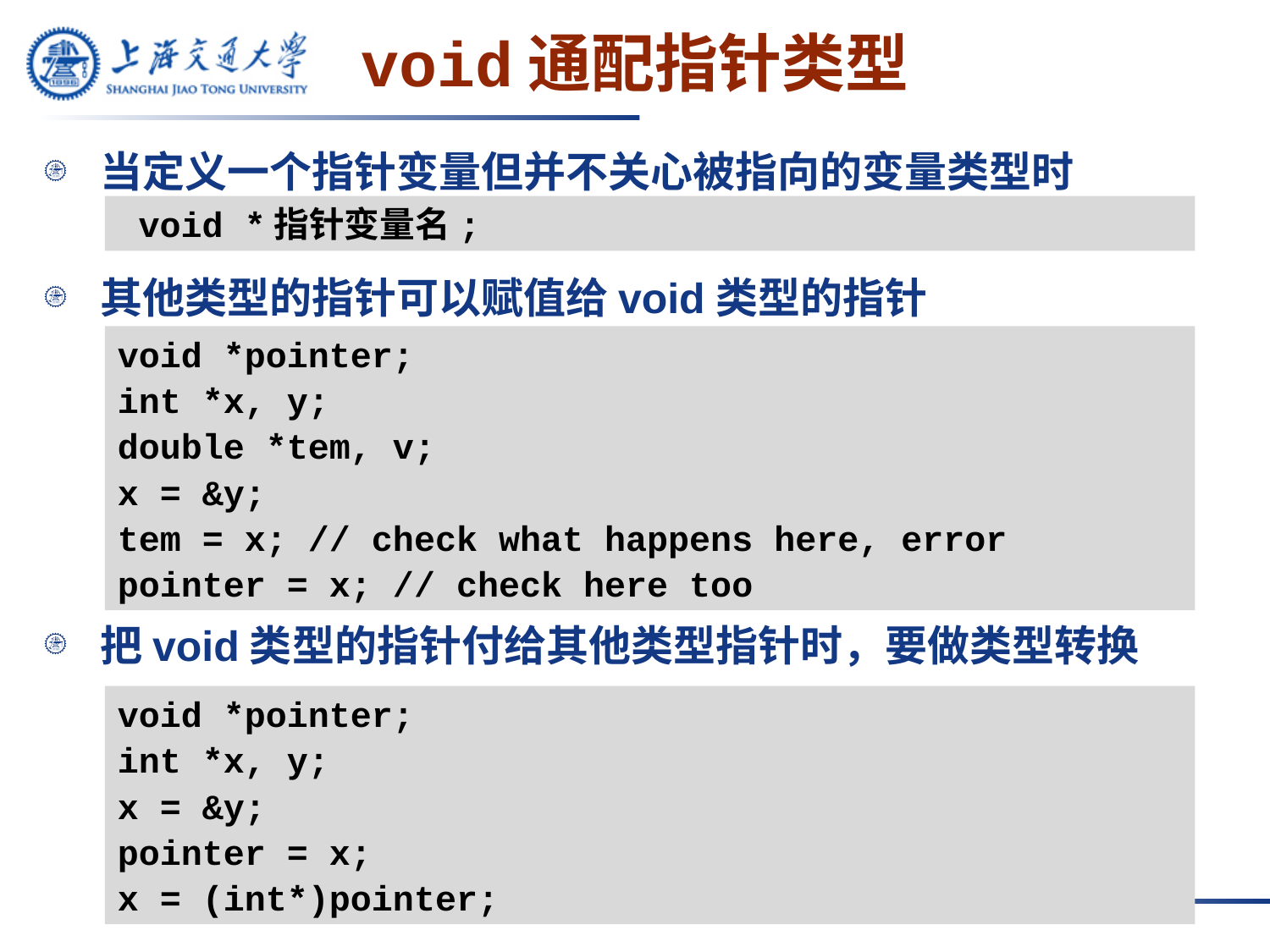

# void通配指针类型
当定义一个指针变量但并不关心被指向的变量类型时

其他类型的指针可以赋值给void类型的指针

把void类型的指针付给其他类型指针时，要做类型转换
 void *指针变量名;
void *pointer;
int *x, y;
double *tem, v;
x = &y;
tem = x; // check what happens here, error
pointer = x; // check here too
void *pointer;
int *x, y;
x = &y;
pointer = x;
x = (int*)pointer;